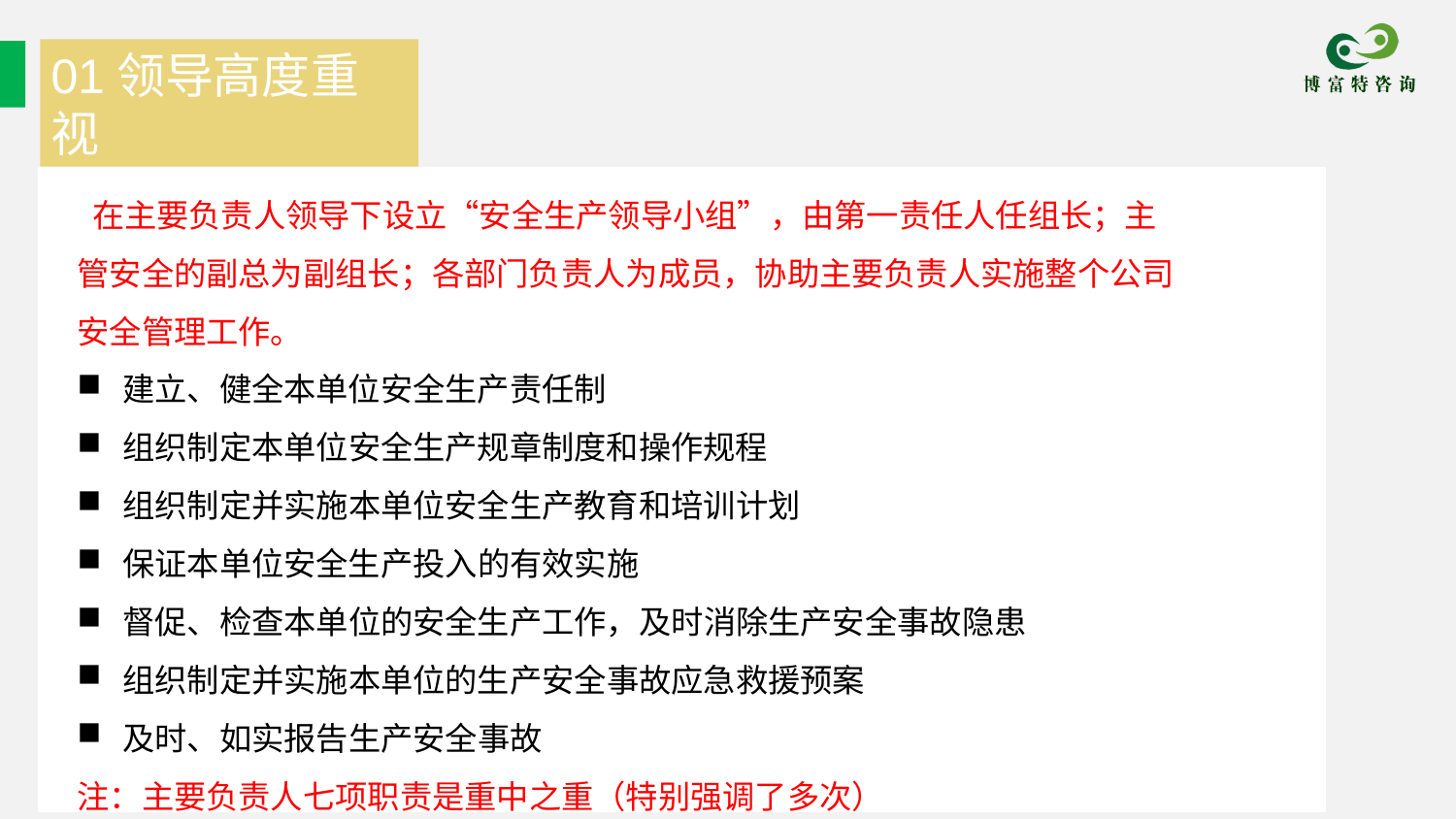

01领导高度重视

 在主要负责人领导下设立“安全生产领导小组”，由第一责任人任组长；主管安全的副总为副组长；各部门负责人为成员，协助主要负责人实施整个公司安全管理工作。
建立、健全本单位安全生产责任制
组织制定本单位安全生产规章制度和操作规程
组织制定并实施本单位安全生产教育和培训计划
保证本单位安全生产投入的有效实施
督促、检查本单位的安全生产工作，及时消除生产安全事故隐患
组织制定并实施本单位的生产安全事故应急救援预案
及时、如实报告生产安全事故
注：主要负责人七项职责是重中之重（特别强调了多次）